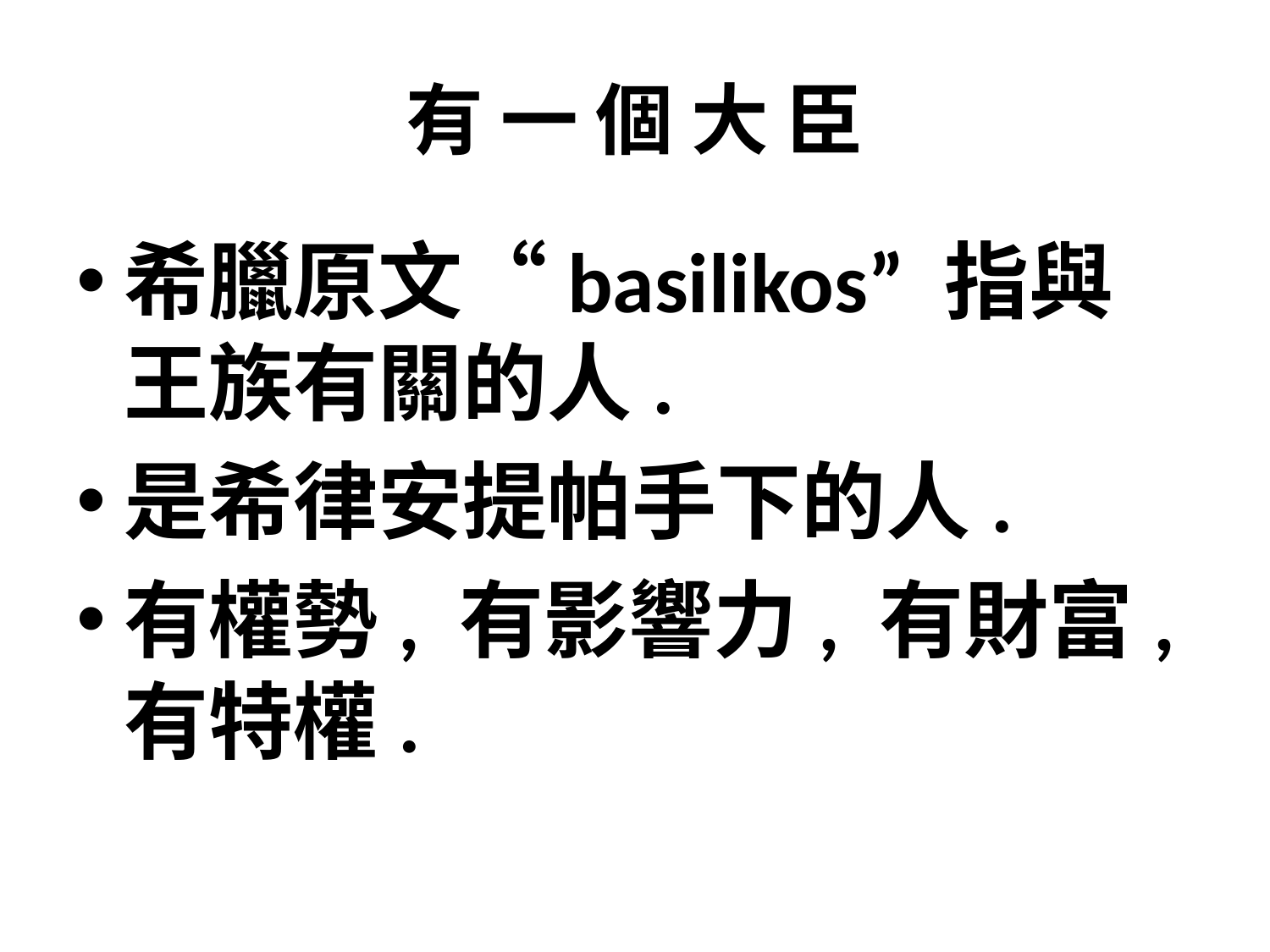

# 有 一 個 大 臣
希臘原文“basilikos” 指與王族有關的人.
是希律安提帕手下的人.
有權勢, 有影響力, 有財富, 有特權.